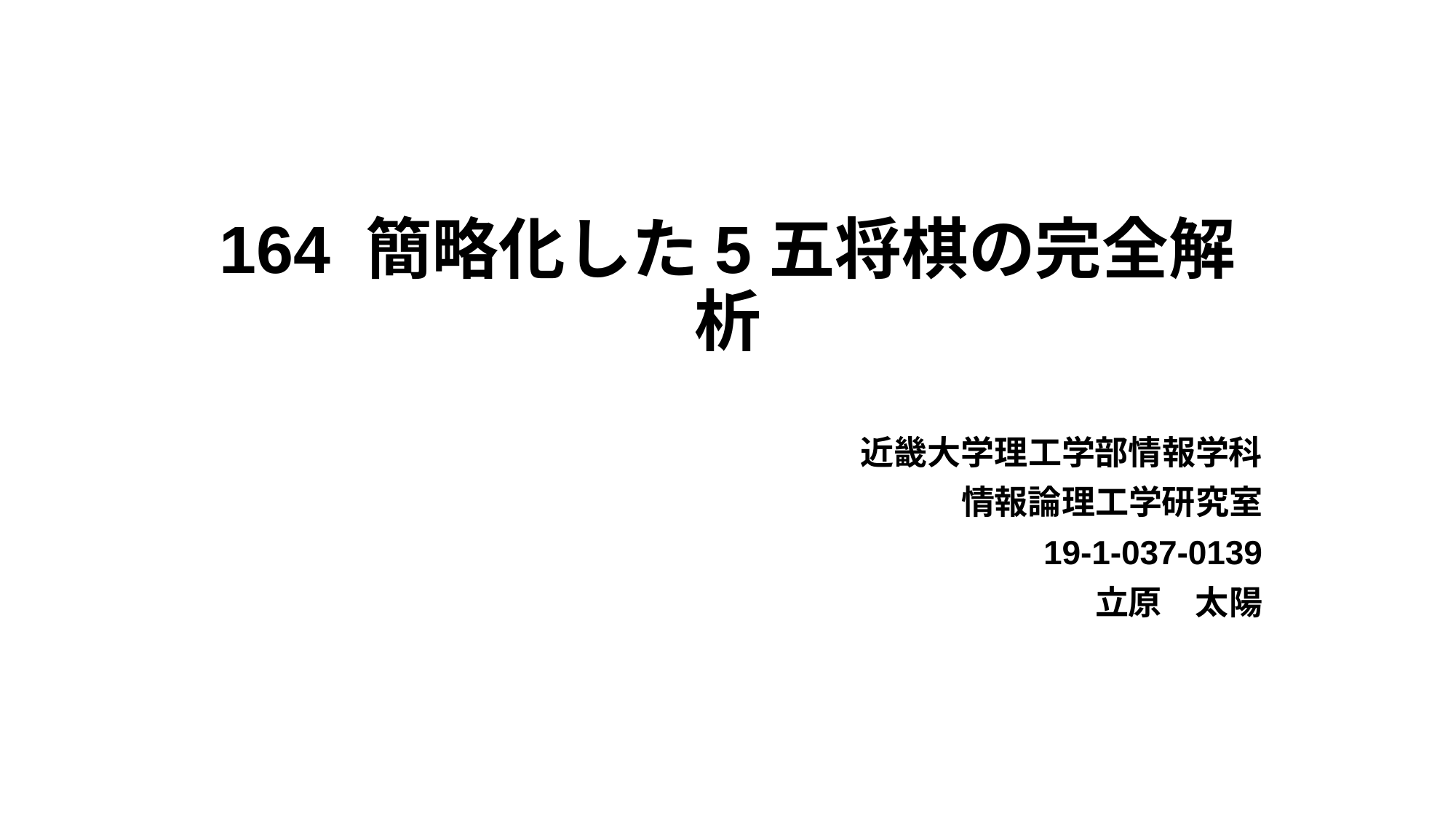

# 164 簡略化した5五将棋の完全解析
近畿大学理工学部情報学科
情報論理工学研究室
19-1-037-0139
立原　太陽